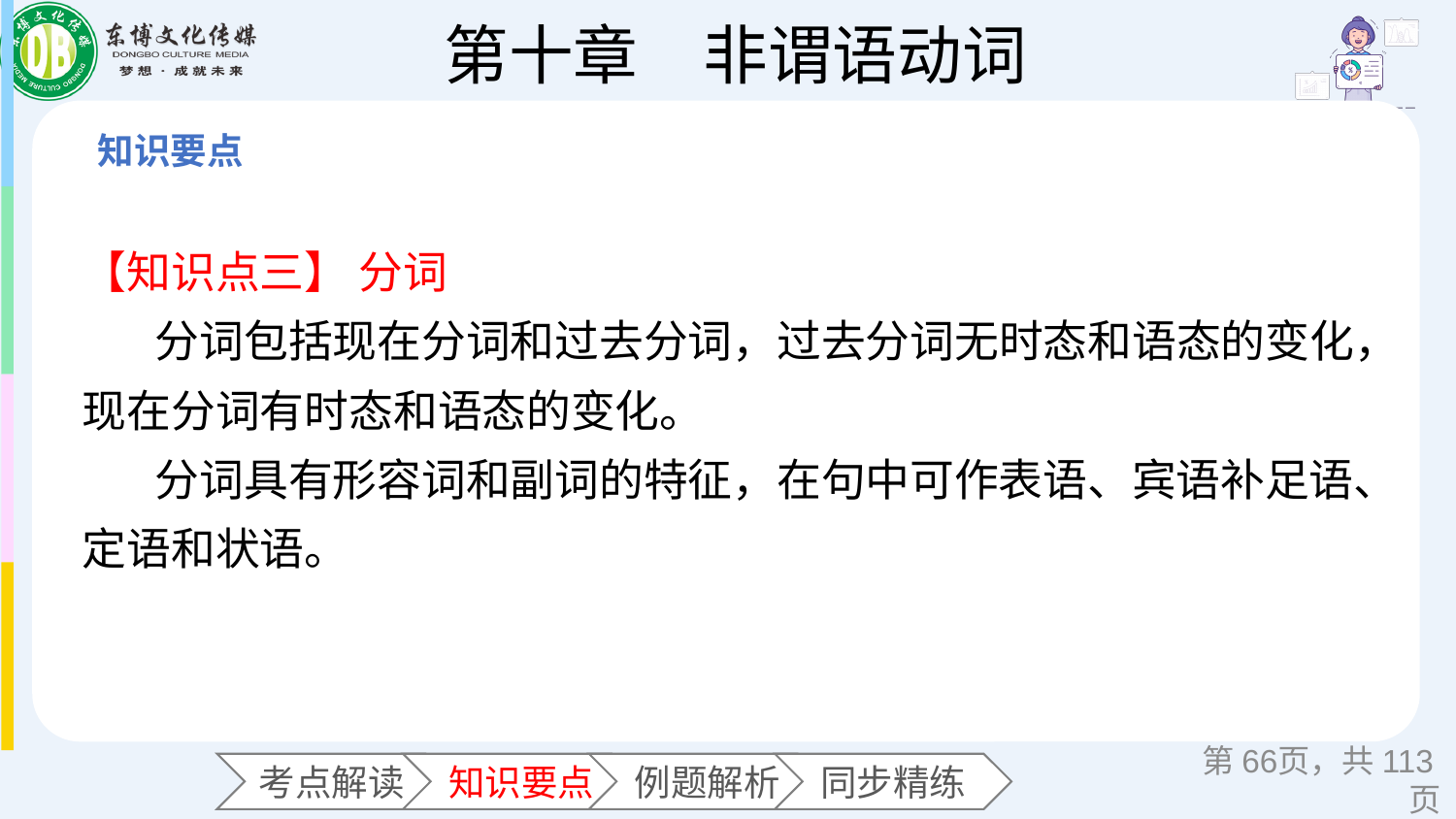

【知识点三】 分词
分词包括现在分词和过去分词，过去分词无时态和语态的变化，现在分词有时态和语态的变化。
分词具有形容词和副词的特征，在句中可作表语、宾语补足语、定语和状语。
第66页，共113页